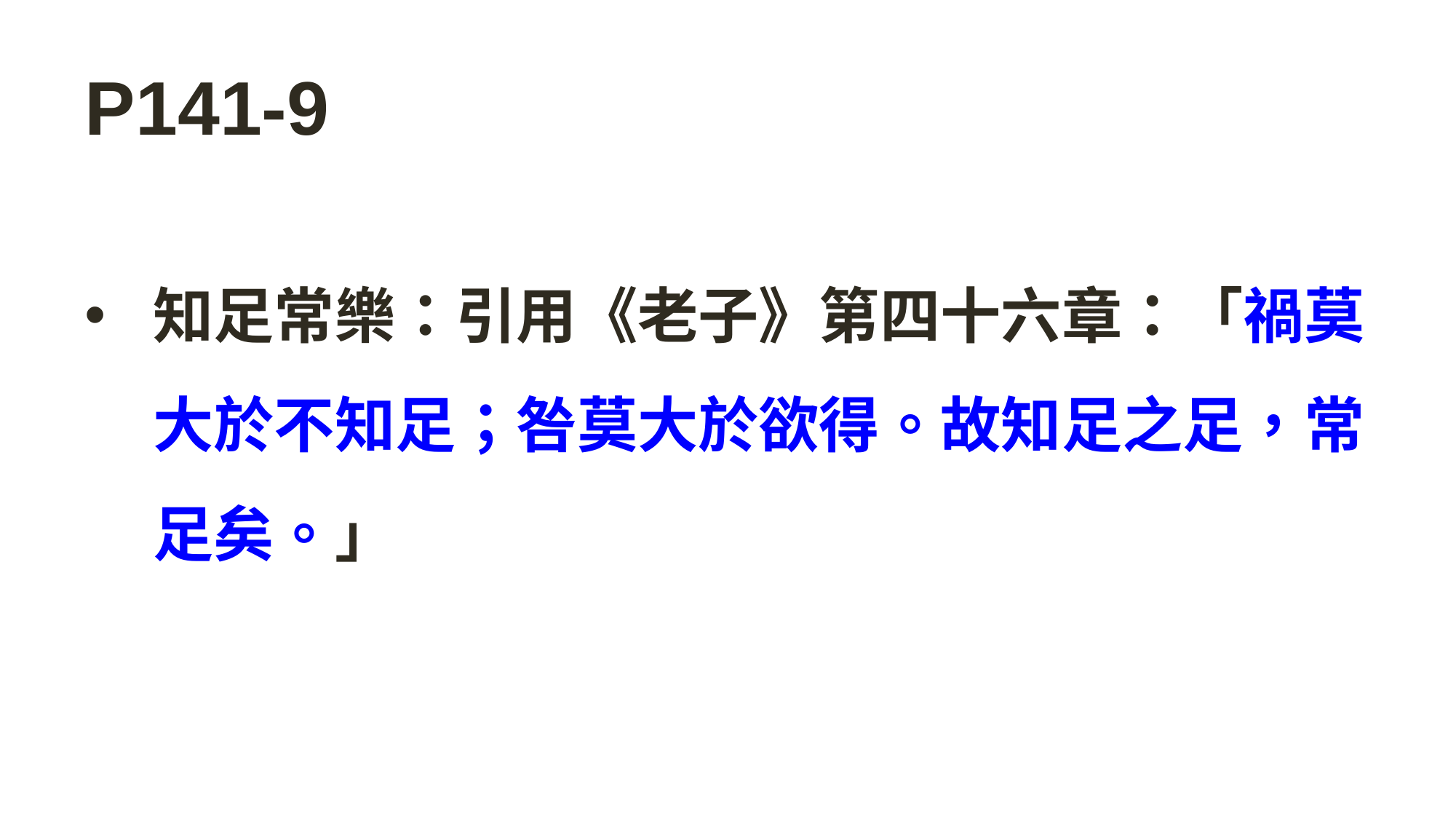

P141-9
知足常樂：引用《老子》第四十六章：「禍莫大於不知足；咎莫大於欲得。故知足之足，常足矣。」